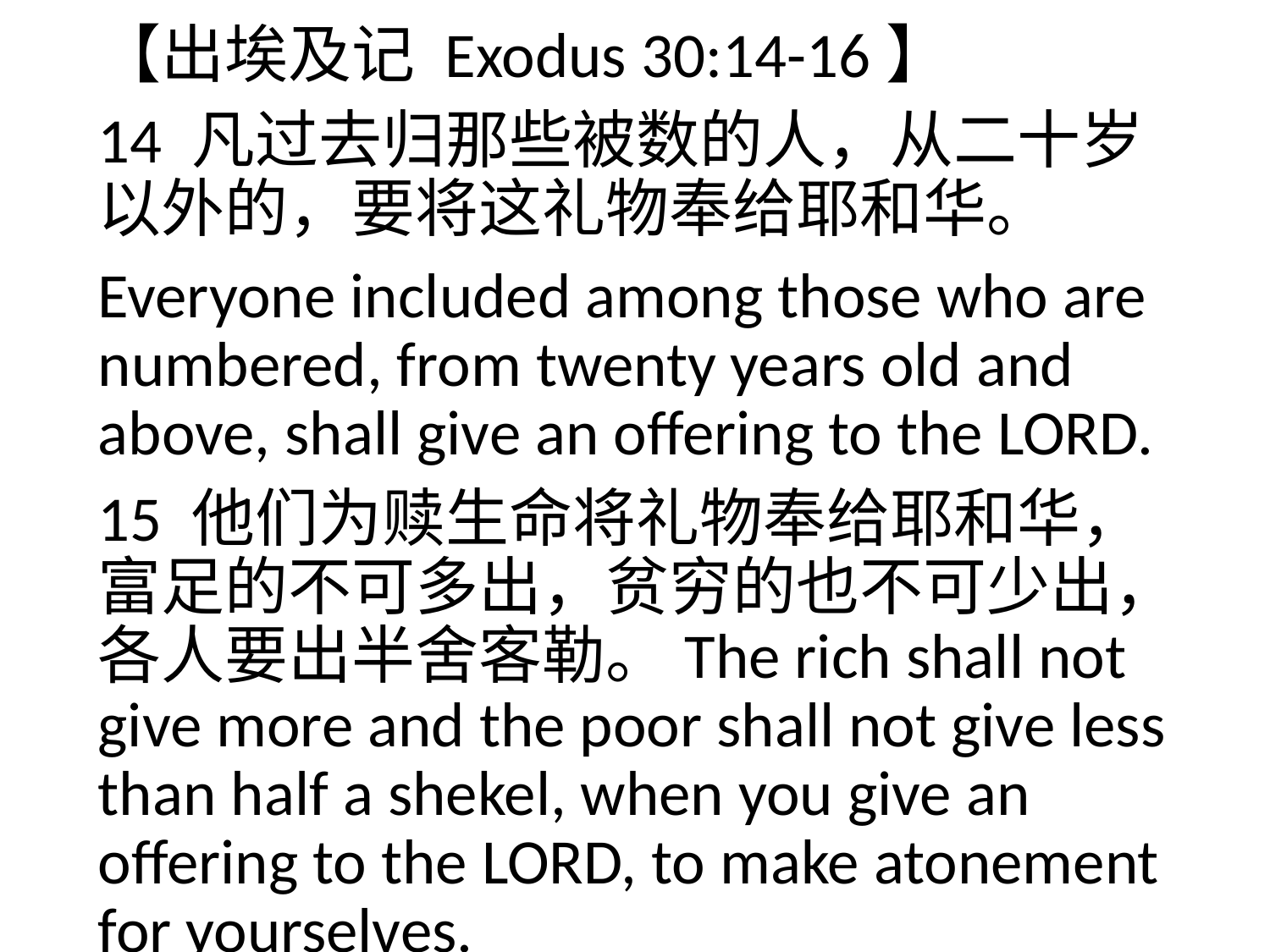

【出埃及记 Exodus 30:14-16】
14 凡过去归那些被数的人，从二十岁以外的，要将这礼物奉给耶和华。
Everyone included among those who are numbered, from twenty years old and above, shall give an offering to the LORD.
15 他们为赎生命将礼物奉给耶和华，富足的不可多出，贫穷的也不可少出，各人要出半舍客勒。The rich shall not give more and the poor shall not give less than half a shekel, when you give an offering to the LORD, to make atonement for yourselves.